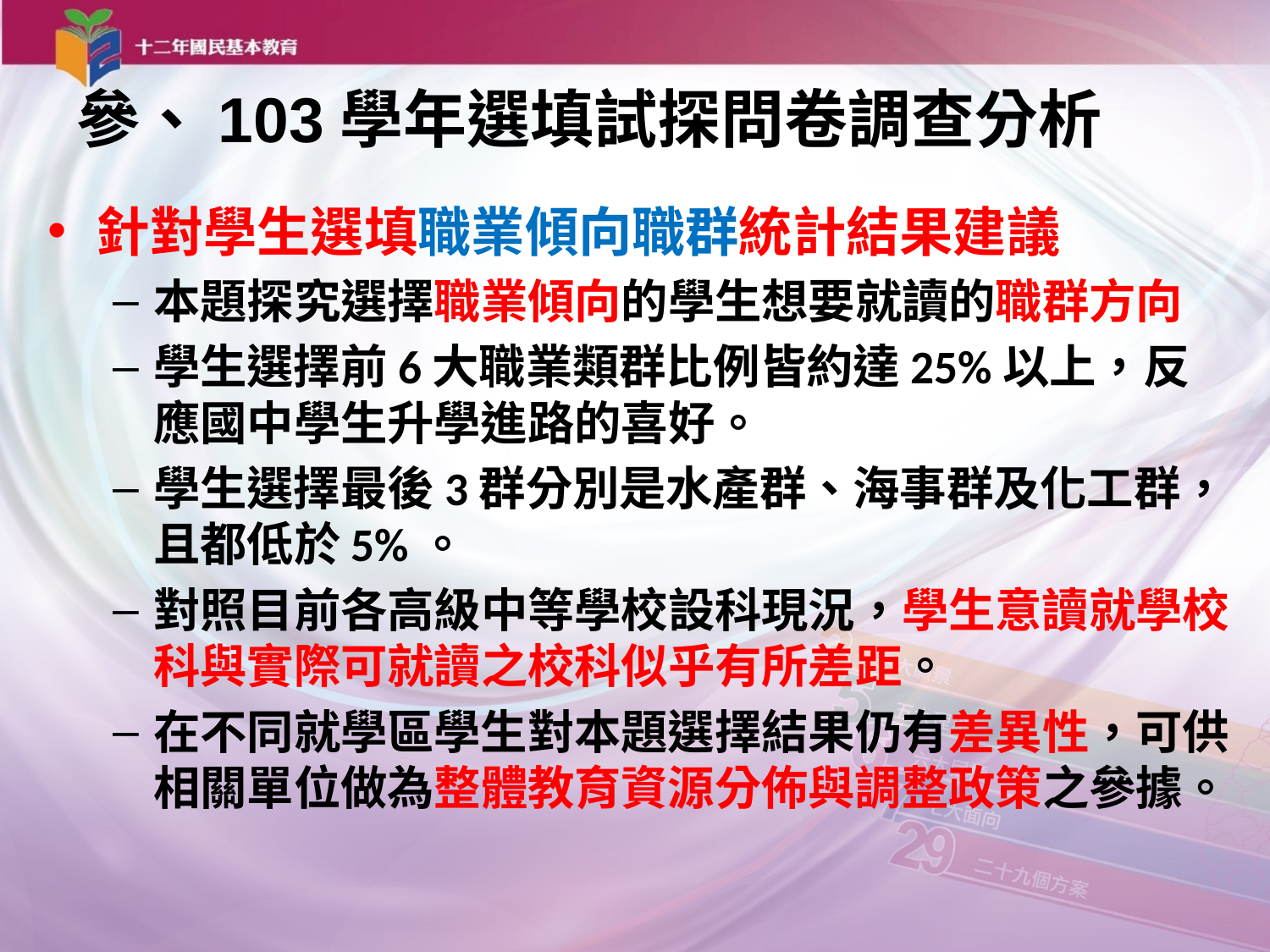

# 參、103學年選填試探問卷調查分析
針對學生選填職業傾向職群統計結果建議
本題探究選擇職業傾向的學生想要就讀的職群方向
學生選擇前6大職業類群比例皆約達25%以上，反應國中學生升學進路的喜好。
學生選擇最後3群分別是水產群、海事群及化工群，且都低於5%。
對照目前各高級中等學校設科現況，學生意讀就學校科與實際可就讀之校科似乎有所差距。
在不同就學區學生對本題選擇結果仍有差異性，可供相關單位做為整體教育資源分佈與調整政策之參據。